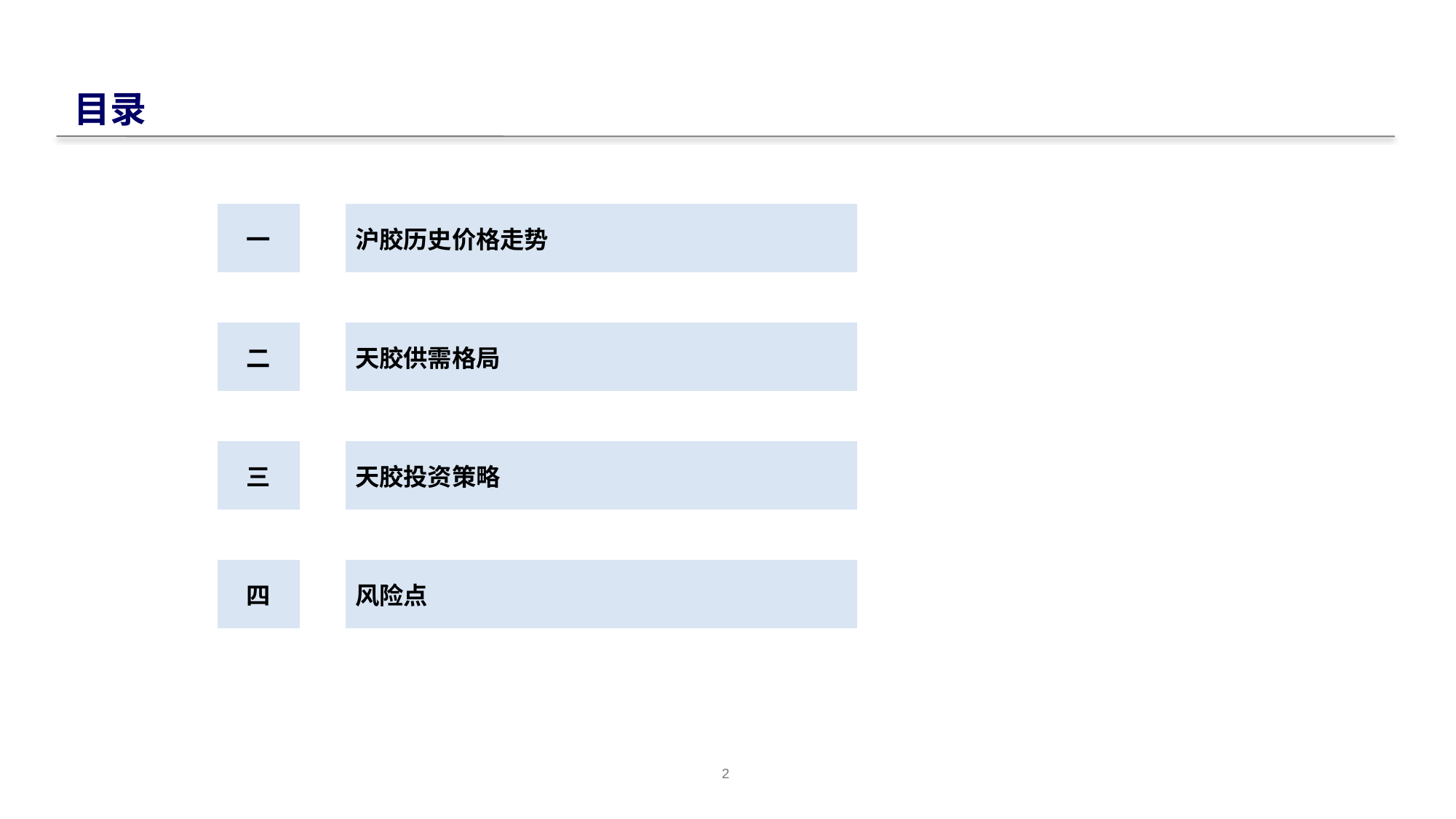

# 目录
| 一 |  | 沪胶历史价格走势 |
| --- | --- | --- |
|  |  |  |
| 二 |  | 天胶供需格局 |
|  |  |  |
| 三 |  | 天胶投资策略 |
|  |  |  |
| 四 |  | 风险点 |
|  |  |  |